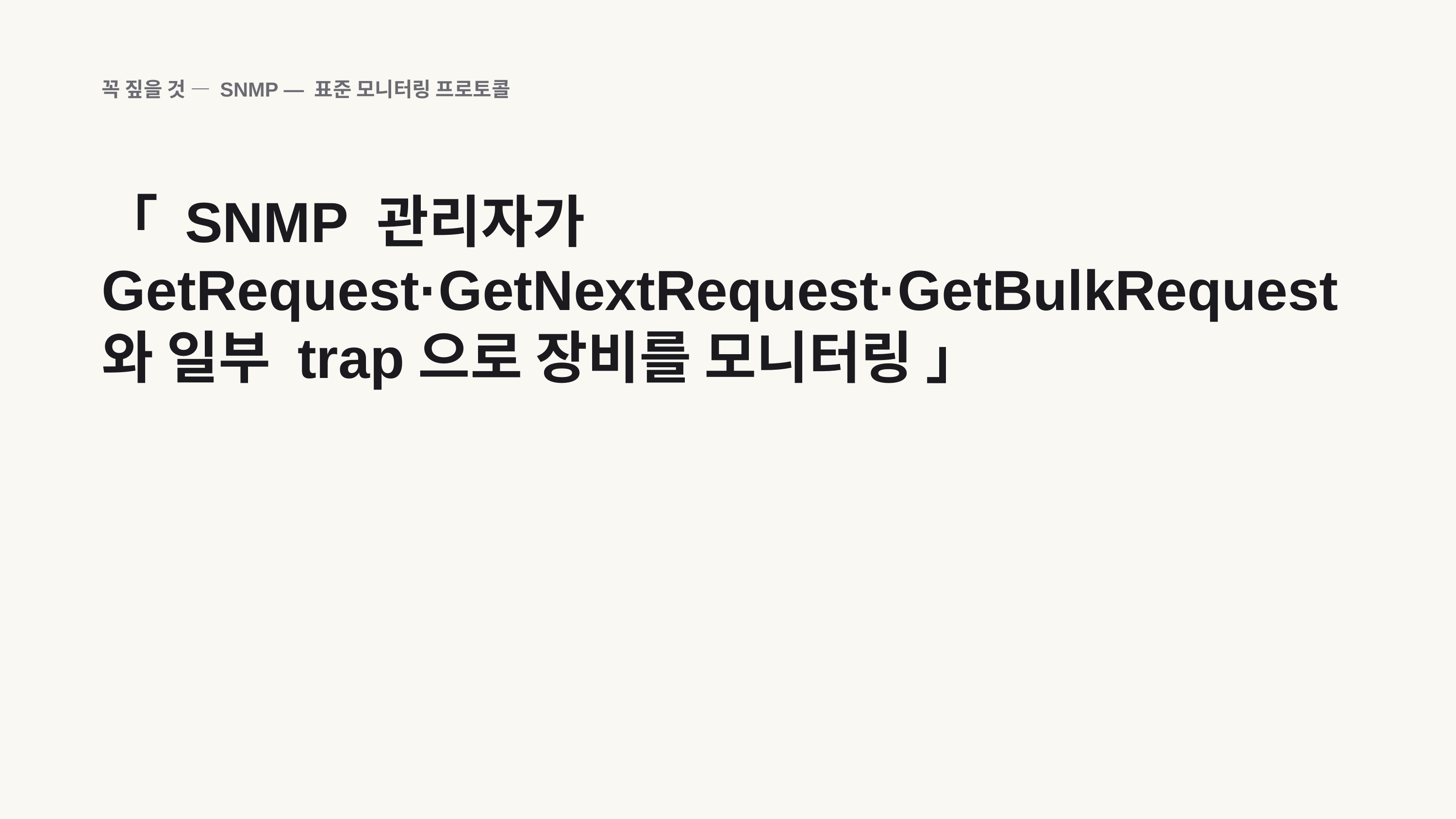

꼭 짚을 것 — SNMP — 표준 모니터링 프로토콜
「 SNMP 관리자가 GetRequest·GetNextRequest·GetBulkRequest와 일부 trap으로 장비를 모니터링 」